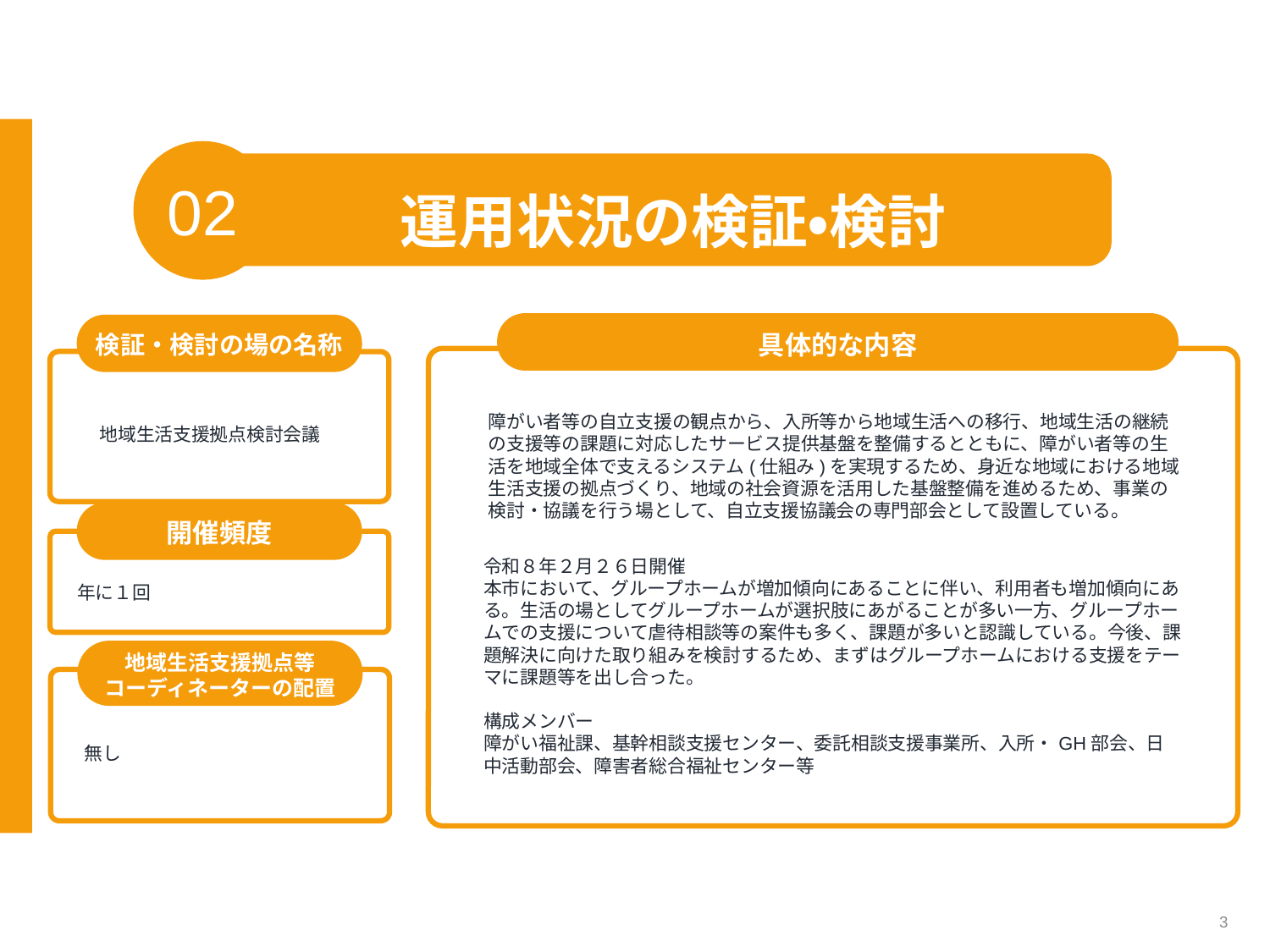

02

運用状況の検証・検討
具体的な内容
検証・検討の場の名称

障がい者等の自立支援の観点から、入所等から地域生活への移行、地域生活の継続の支援等の課題に対応したサービス提供基盤を整備するとともに、障がい者等の生活を地域全体で支えるシステム(仕組み)を実現するため、身近な地域における地域生活支援の拠点づくり、地域の社会資源を活用した基盤整備を進めるため、事業の検討・協議を行う場として、自立支援協議会の専門部会として設置している。
地域生活支援拠点検討会議
開催頻度

令和８年２月２６日開催
本市において、グループホームが増加傾向にあることに伴い、利用者も増加傾向にある。生活の場としてグループホームが選択肢にあがることが多い一方、グループホームでの支援について虐待相談等の案件も多く、課題が多いと認識している。今後、課題解決に向けた取り組みを検討するため、まずはグループホームにおける支援をテーマに課題等を出し合った。

構成メンバー
障がい福祉課、基幹相談支援センター、委託相談支援事業所、入所・GH部会、日中活動部会、障害者総合福祉センター等
年に１回
地域生活支援拠点等
コーディネーターの配置

無し
3